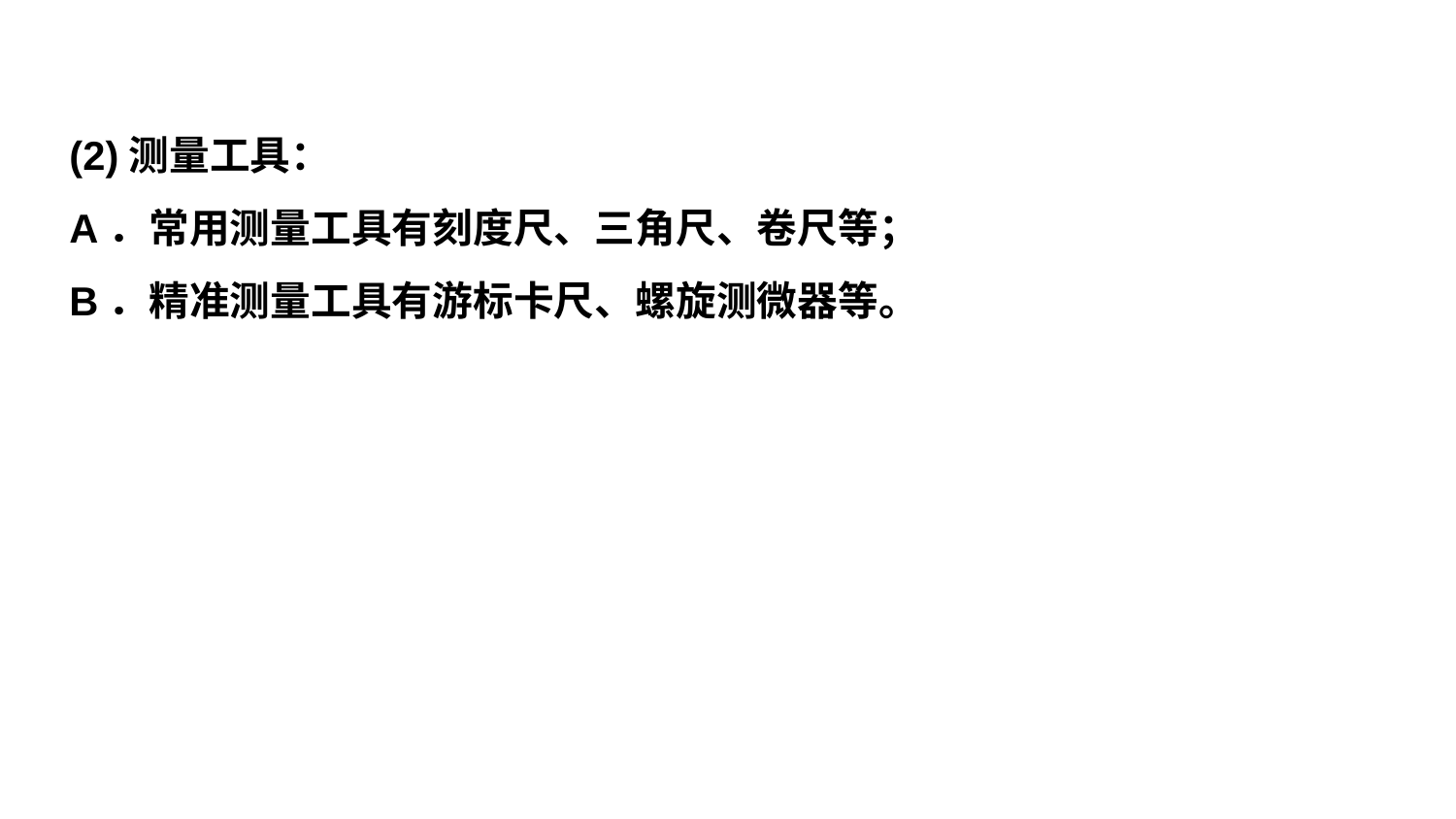

(2)测量工具：
A．常用测量工具有刻度尺、三角尺、卷尺等；
B．精准测量工具有游标卡尺、螺旋测微器等。